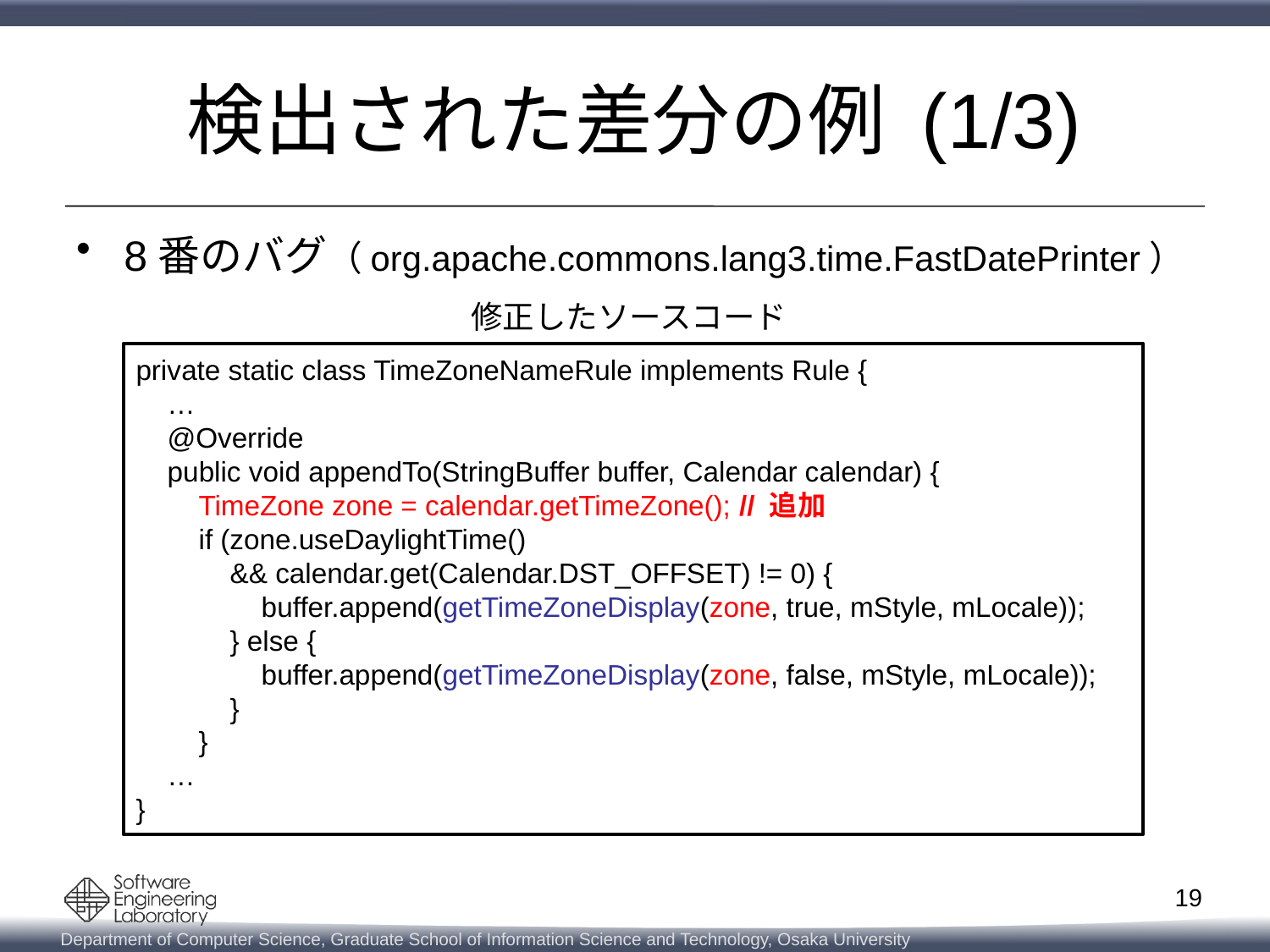

# 検出された差分の例 (1/3)
8番のバグ（org.apache.commons.lang3.time.FastDatePrinter）
修正したソースコード
private static class TimeZoneNameRule implements Rule {
    …
    @Override
    public void appendTo(StringBuffer buffer, Calendar calendar) {
        TimeZone zone = calendar.getTimeZone(); // 追加
        if (zone.useDaylightTime()
            && calendar.get(Calendar.DST_OFFSET) != 0) {
                buffer.append(getTimeZoneDisplay(zone, true, mStyle, mLocale));
            } else {
                buffer.append(getTimeZoneDisplay(zone, false, mStyle, mLocale));
            }
        }
    …
}
19